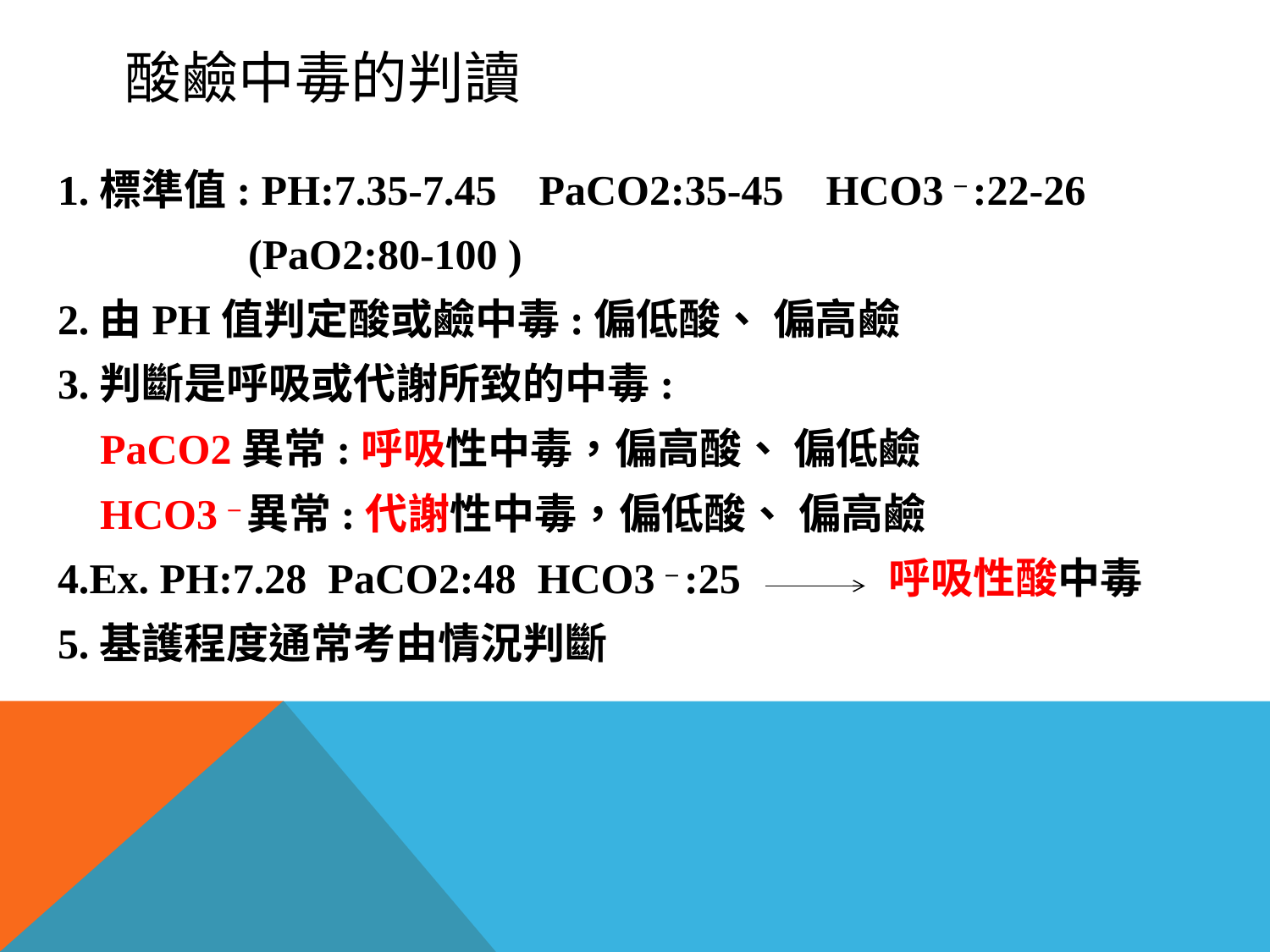

# 酸鹼中毒的判讀
1.標準值: PH:7.35-7.45    PaCO2:35-45    HCO3 – :22-26
                  (PaO2:80-100 )
2.由PH值判定酸或鹼中毒:偏低酸、 偏高鹼
3.判斷是呼吸或代謝所致的中毒:
    PaCO2異常:呼吸性中毒，偏高酸、 偏低鹼
    HCO3 –異常:代謝性中毒，偏低酸、 偏高鹼
4.Ex. PH:7.28  PaCO2:48  HCO3 – :25             呼吸性酸中毒
5.基護程度通常考由情況判斷